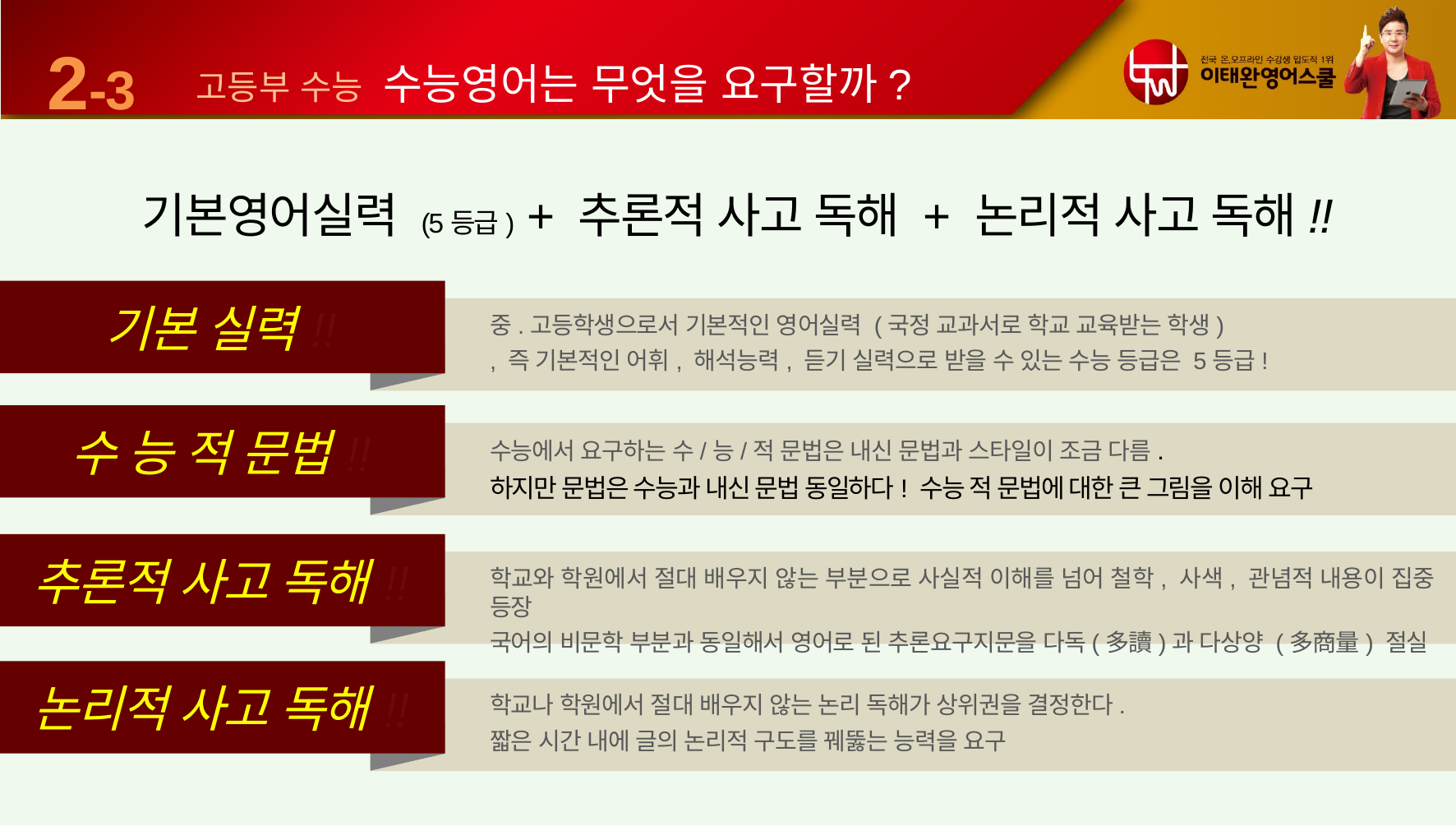

2-3
 고등부 수능  수능영어는 무엇을 요구할까?
기본영어실력 (5등급)  + 추론적 사고 독해 + 논리적 사고 독해!!
기본 실력 !!

중.고등학생으로서 기본적인 영어실력 (국정 교과서로 학교 교육받는 학생)
, 즉 기본적인 어휘, 해석능력, 듣기 실력으로 받을 수 있는 수능 등급은 5등급!
수 능 적 문법 !!

수능에서 요구하는 수/능/적 문법은 내신 문법과 스타일이 조금 다름.
하지만 문법은 수능과 내신 문법 동일하다! 수능 적 문법에 대한 큰 그림을 이해 요구
추론적 사고 독해 !!

학교와 학원에서 절대 배우지 않는 부분으로 사실적 이해를 넘어 철학, 사색, 관념적 내용이 집중 등장
국어의 비문학 부분과 동일해서 영어로 된 추론요구지문을 다독(多讀)과 다상양 (多商量) 절실
논리적 사고 독해 !!

학교나 학원에서 절대 배우지 않는 논리 독해가 상위권을 결정한다.
짧은 시간 내에 글의 논리적 구도를 꿰뚫는 능력을 요구